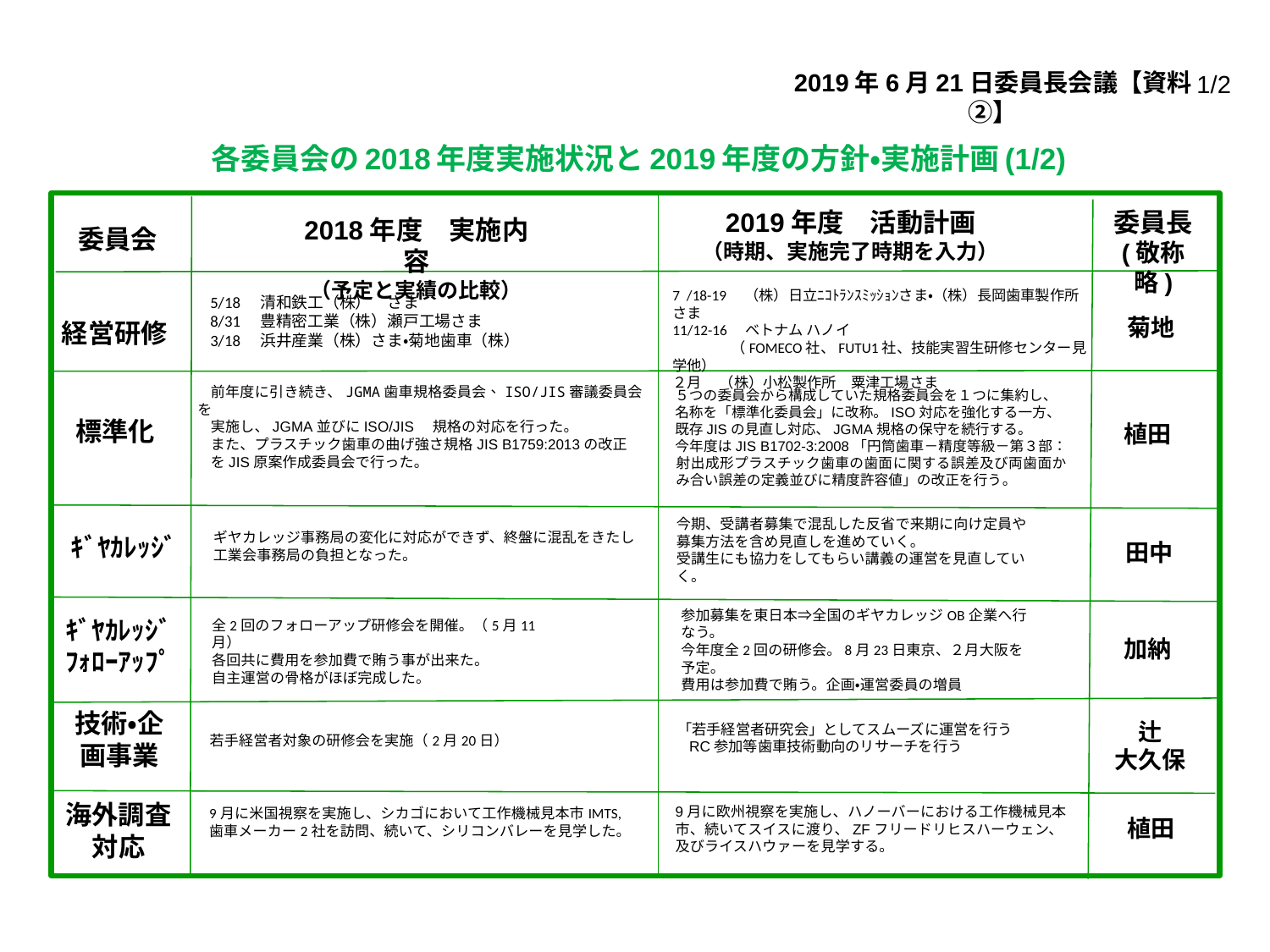

2019年6月21日委員長会議【資料②】
1/2
# 各委員会の2018年度実施状況と2019年度の方針・実施計画(1/2)

委員長
(敬称略)
2019年度　活動計画
（時期、実施完了時期を入力）
2018年度　実施内容
（予定と実績の比較）

委員会
7  /18-19　（株）日立ﾆｺﾄﾗﾝｽﾐｯｼｮﾝさま・（株）長岡歯車製作所さま
11/12-16　ベトナム ハノイ
　　　　（FOMECO社、FUTU1社、技能実習生研修センター見学他）
２月　 （株）小松製作所　粟津工場さま
5/18　清和鉄工（株）　さま
8/31　豊精密工業（株）瀬戸工場さま
3/18　浜井産業（株）さま・菊地歯車（株）
菊地
経営研修

前年度に引き続き、JGMA歯車規格委員会、ISO/JIS審議委員会を
実施し、JGMA並びにISO/JIS　規格の対応を行った。
また、プラスチック歯車の曲げ強さ規格JIS B1759:2013の改正
をJIS原案作成委員会で行った。
５つの委員会から構成していた規格委員会を１つに集約し、
名称を「標準化委員会」に改称。ISO対応を強化する一方、
既存JISの見直し対応、JGMA規格の保守を続行する。
今年度はJIS B1702-3:2008「円筒歯車－精度等級－第３部：
　射出成形プラスチック歯車の歯面に関する誤差及び両歯面か
　み合い誤差の定義並びに精度許容値」の改正を行う。
標準化
植田
今期、受講者募集で混乱した反省で来期に向け定員や募集方法を含め見直しを進めていく。
受講生にも協力をしてもらい講義の運営を見直していく。
ギヤカレッジ事務局の変化に対応ができず、終盤に混乱をきたし工業会事務局の負担となった。
ｷﾞﾔｶﾚｯｼﾞ
田中
ｷﾞﾔｶﾚｯｼﾞﾌｫﾛｰｱｯﾌﾟ
参加募集を東日本⇒全国のギヤカレッジOB企業へ行なう。
今年度全2回の研修会。8月23日東京、２月大阪を予定。
費用は参加費で賄う。企画・運営委員の増員
加納
全2回のフォローアップ研修会を開催。（5月11月）
各回共に費用を参加費で賄う事が出来た。
自主運営の骨格がほぼ完成した。

技術・企画事業
「若手経営者研究会」としてスムーズに運営を行う
   RC参加等歯車技術動向のリサーチを行う

辻
大久保
若手経営者対象の研修会を実施（2月20日）

海外調査
対応
9月に米国視察を実施し、シカゴにおいて工作機械見本市IMTS,歯車メーカー2社を訪問、続いて、シリコンバレーを見学した。

9月に欧州視察を実施し、ハノーバーにおける工作機械見本市、続いてスイスに渡り、ZFフリードリヒスハーウェン、及びライスハウァーを見学する。

植田